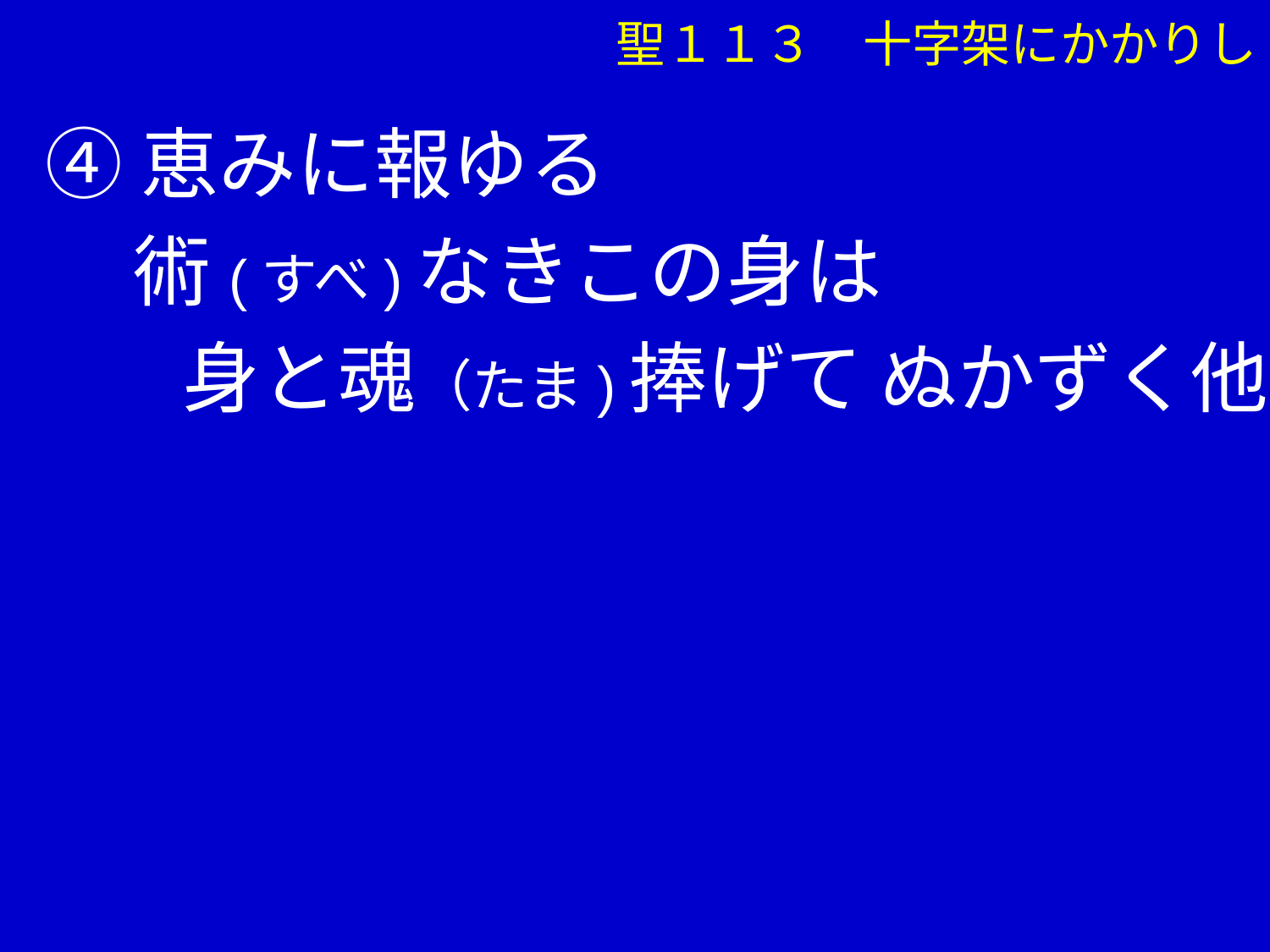

④恵みに報ゆる
     術(すべ)なきこの身は
　　身と魂（たま)捧げて ぬかずく他なし

聖１１３　十字架にかかりし